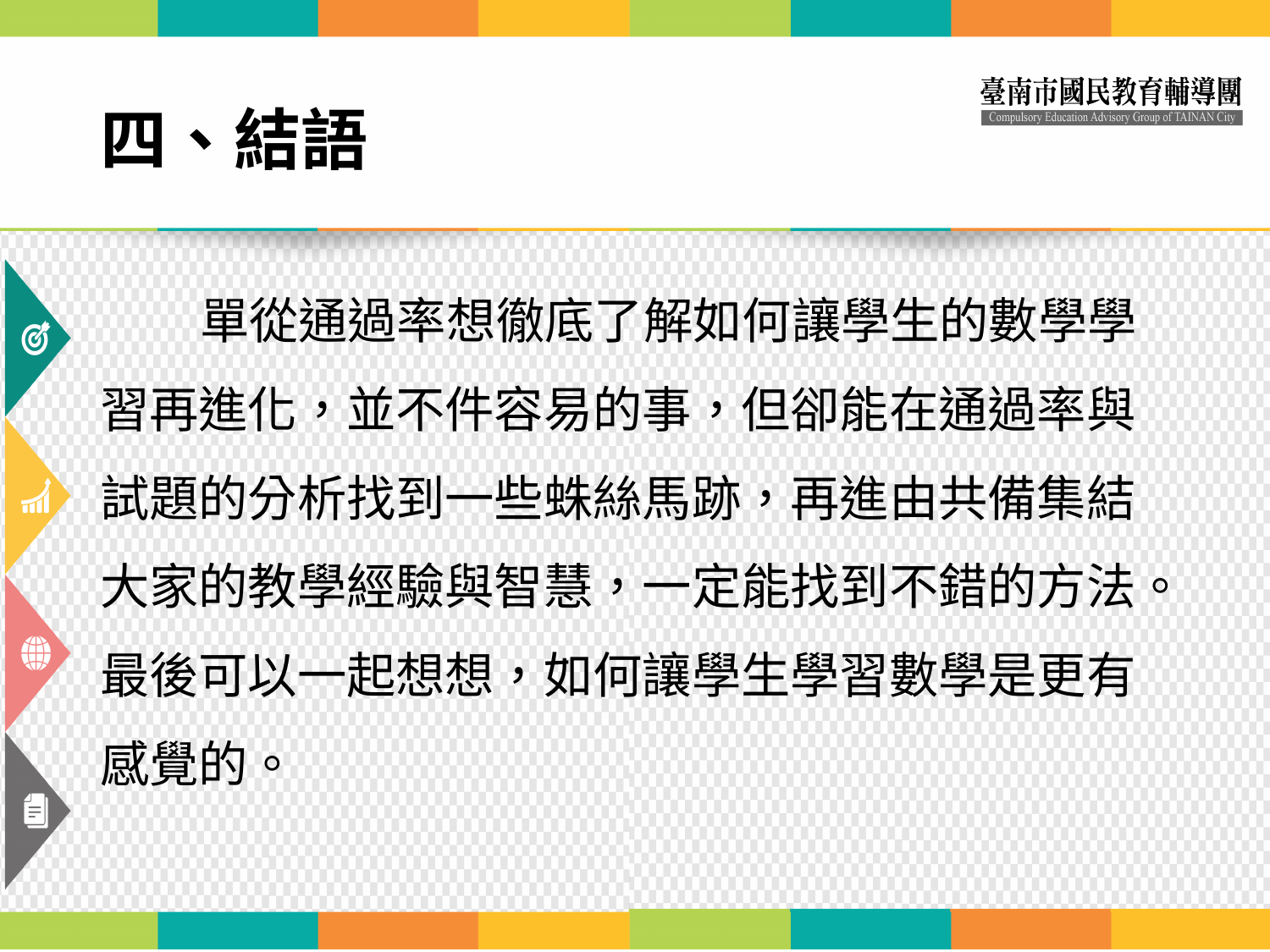

# 四、結語
        單從通過率想徹底了解如何讓學生的數學學習再進化，並不件容易的事，但卻能在通過率與試題的分析找到一些蛛絲馬跡，再進由共備集結大家的教學經驗與智慧，一定能找到不錯的方法。最後可以一起想想，如何讓學生學習數學是更有感覺的。